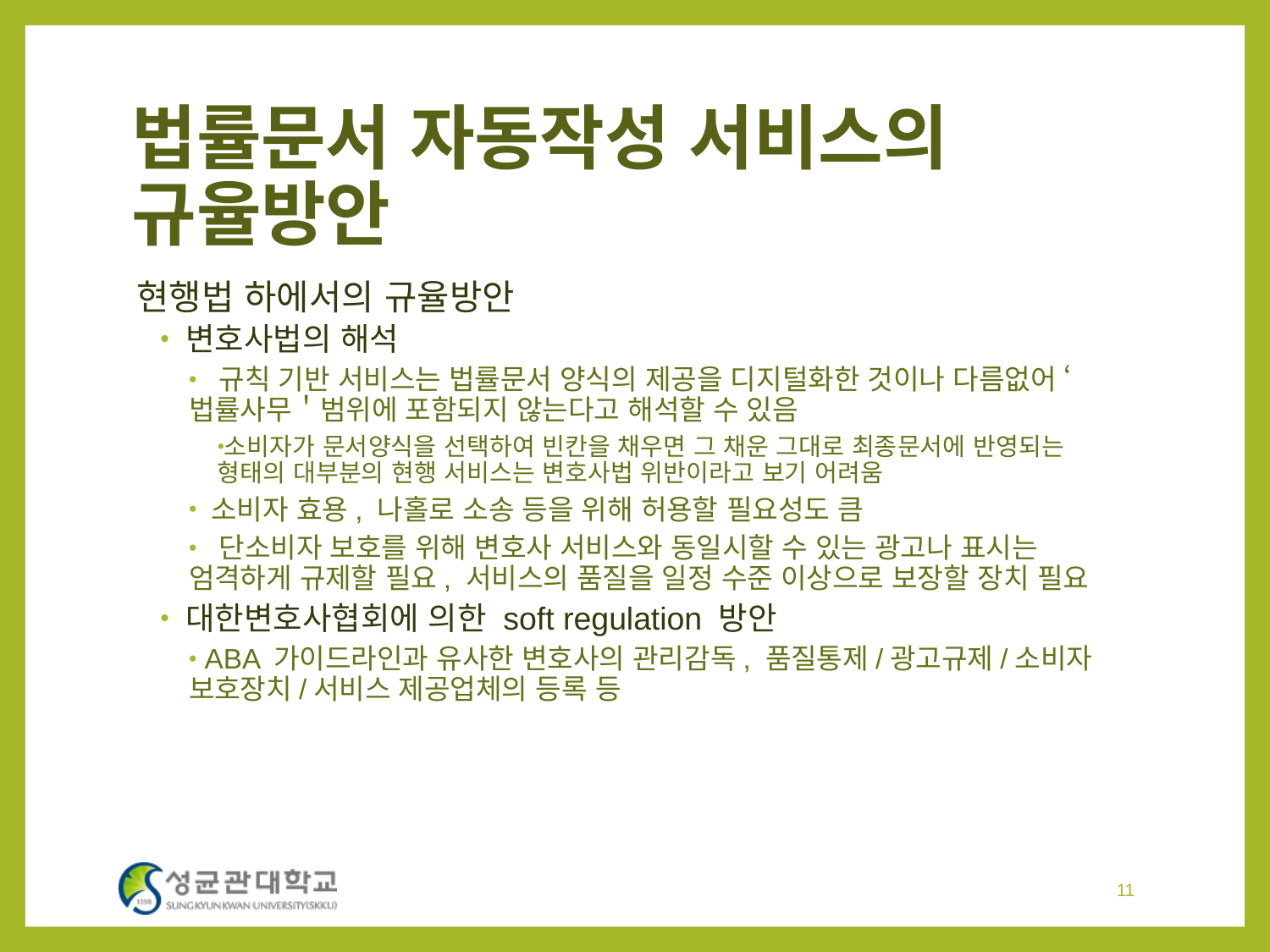

# 법률문서 자동작성 서비스의 규율방안
현행법 하에서의 규율방안
 변호사법의 해석
  규칙 기반 서비스는 법률문서 양식의 제공을 디지털화한 것이나 다름없어 ‘법률사무＇범위에 포함되지 않는다고 해석할 수 있음
소비자가 문서양식을 선택하여 빈칸을 채우면 그 채운 그대로 최종문서에 반영되는 형태의 대부분의 현행 서비스는 변호사법 위반이라고 보기 어려움
 소비자 효용, 나홀로 소송 등을 위해 허용할 필요성도 큼
  단소비자 보호를 위해 변호사 서비스와 동일시할 수 있는 광고나 표시는 엄격하게 규제할 필요, 서비스의 품질을 일정 수준 이상으로 보장할 장치 필요
 대한변호사협회에 의한 soft regulation 방안
 ABA 가이드라인과 유사한 변호사의 관리감독, 품질통제/광고규제/소비자 보호장치/서비스 제공업체의 등록 등

11